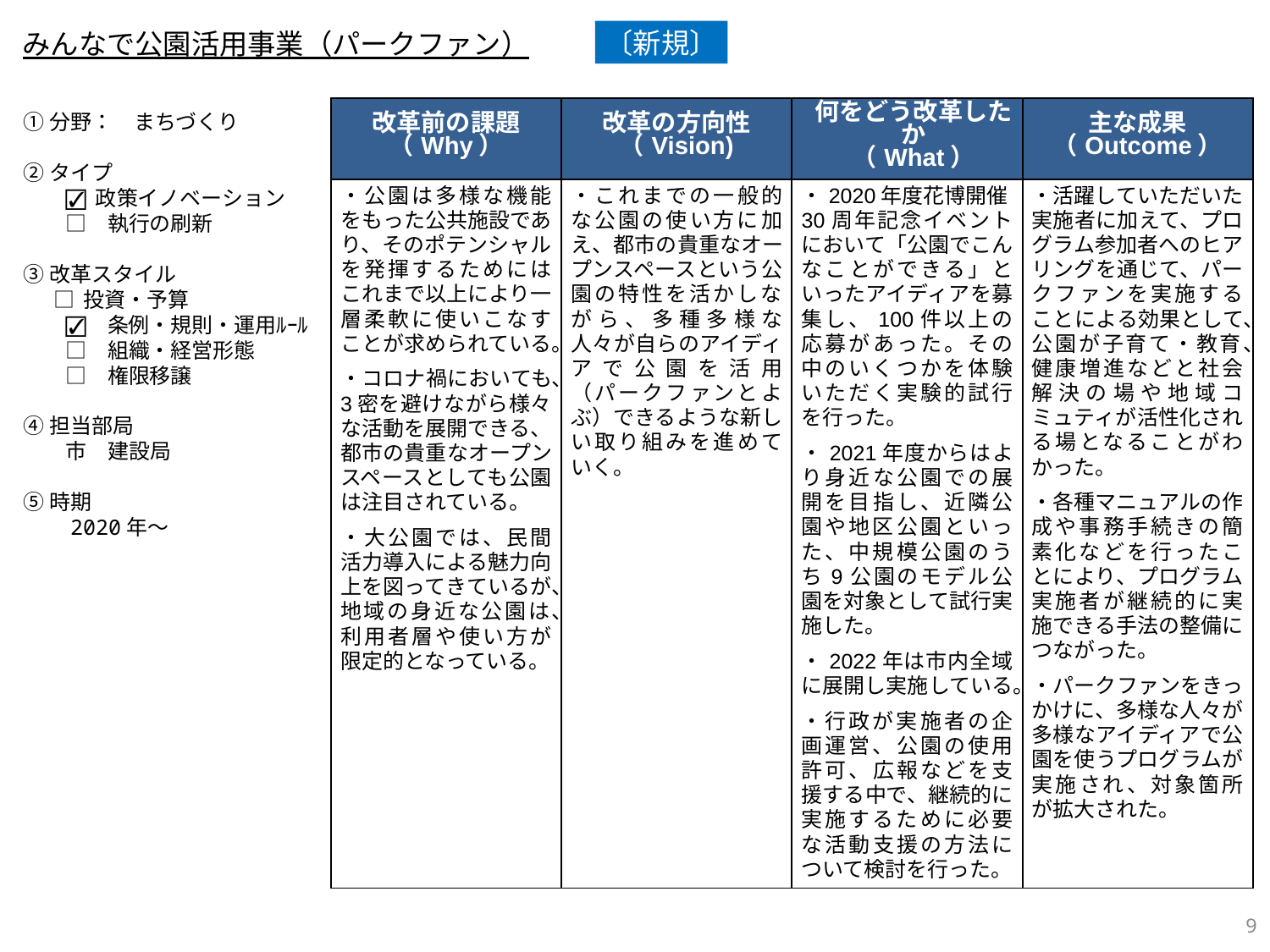

みんなで公園活用事業（パークファン）
〔新規〕
| 改革前の課題 （Why） | 改革の方向性 （Vision) | 何をどう改革したか （What） | 主な成果 （Outcome） |
| --- | --- | --- | --- |
| ・公園は多様な機能をもった公共施設であり、そのポテンシャルを発揮するためにはこれまで以上により一層柔軟に使いこなすことが求められている。 ・コロナ禍においても、3密を避けながら様々な活動を展開できる、都市の貴重なオープンスペースとしても公園は注目されている。 ・大公園では、民間活力導入による魅力向上を図ってきているが、地域の身近な公園は、利用者層や使い方が限定的となっている。 | ・これまでの一般的な公園の使い方に加え、都市の貴重なオープンスペースという公園の特性を活かしながら、多種多様な人々が自らのアイディアで公園を活用（パークファンとよぶ）できるような新しい取り組みを進めていく。 | ・2020年度花博開催30周年記念イベントにおいて「公園でこんなことができる」といったアイディアを募集し、100件以上の応募があった。その中のいくつかを体験いただく実験的試行を行った。 ・2021年度からはより身近な公園での展開を目指し、近隣公園や地区公園といった、中規模公園のうち9公園のモデル公園を対象として試行実施した。 ・2022年は市内全域に展開し実施している。 ・行政が実施者の企画運営、公園の使用許可、広報などを支援する中で、継続的に実施するために必要な活動支援の方法について検討を行った。 | ・活躍していただいた実施者に加えて、プログラム参加者へのヒアリングを通じて、パークファンを実施することによる効果として、公園が子育て・教育、健康増進などと社会解決の場や地域コミュティが活性化される場となることがわかった。 ・各種マニュアルの作成や事務手続きの簡素化などを行ったことにより、プログラム実施者が継続的に実施できる手法の整備につながった。 ・パークファンをきっかけに、多様な人々が多様なアイディアで公園を使うプログラムが実施され、対象箇所が拡大された。 |
①分野：　まちづくり

②タイプ
　　☑  政策イノベーション
　　□　執行の刷新

③改革スタイル
　  □  投資・予算
　　☑　条例・規則・運用ﾙｰﾙ
　　□　組織・経営形態
　　□　権限移譲

④担当部局
　　市　建設局

⑤時期
　　2020年～
9